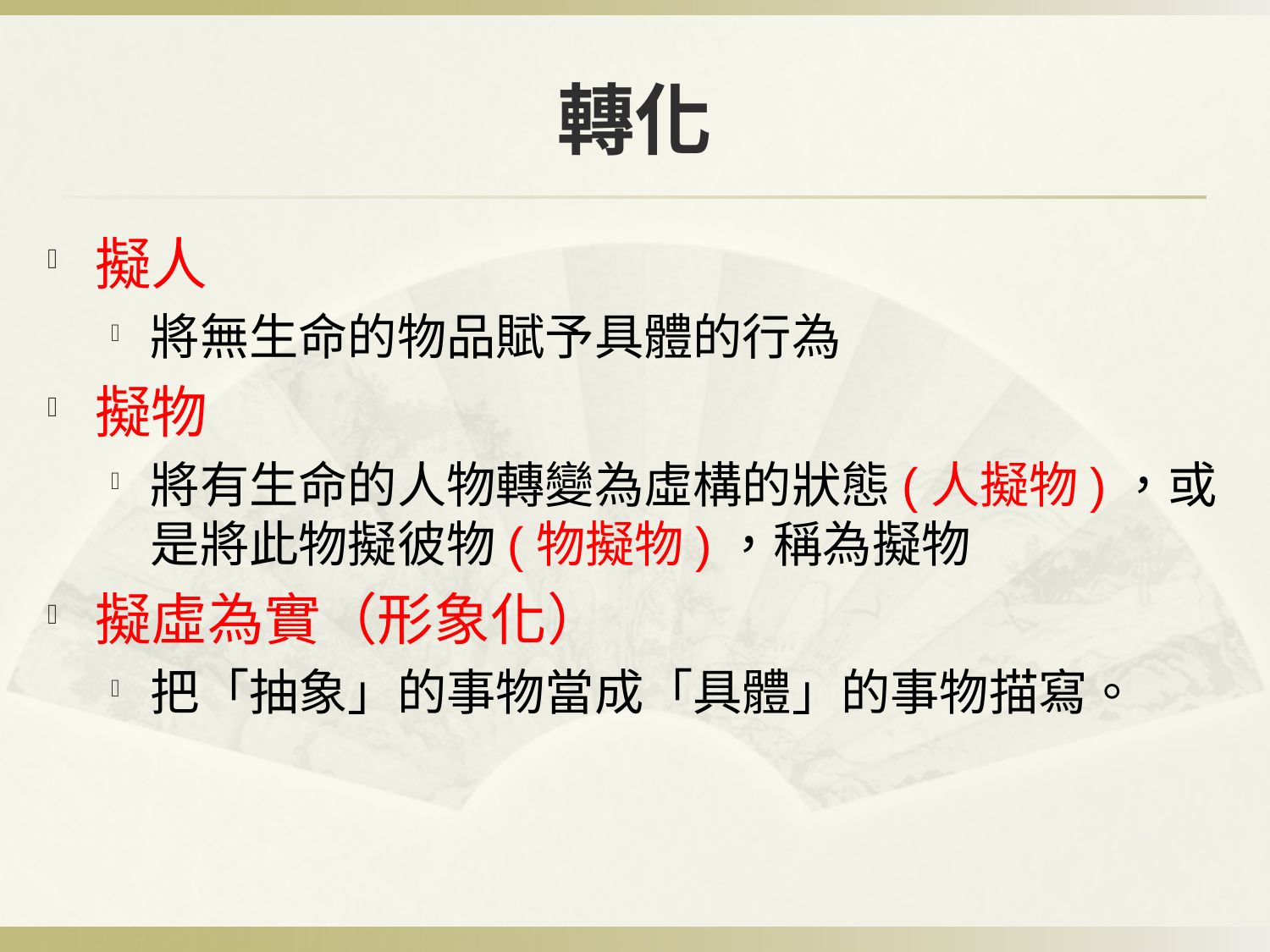

# 轉化
擬人
將無生命的物品賦予具體的行為
擬物
將有生命的人物轉變為虛構的狀態(人擬物)，或是將此物擬彼物(物擬物)，稱為擬物
擬虛為實（形象化）
把「抽象」的事物當成「具體」的事物描寫。